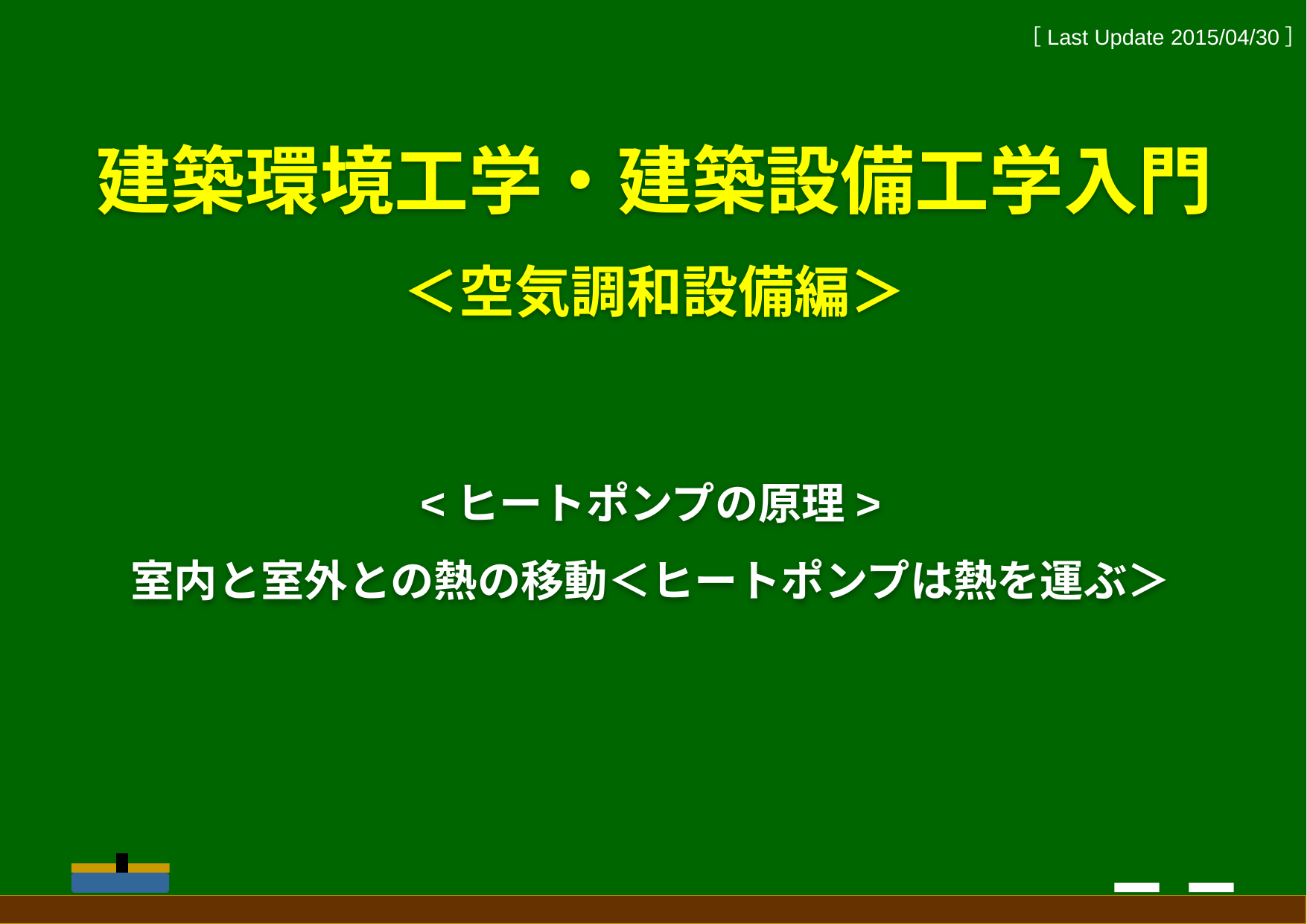

［Last Update 2015/04/30］
建築環境工学・建築設備工学入門
＜空気調和設備編＞
<ヒートポンプの原理>
室内と室外との熱の移動＜ヒートポンプは熱を運ぶ＞